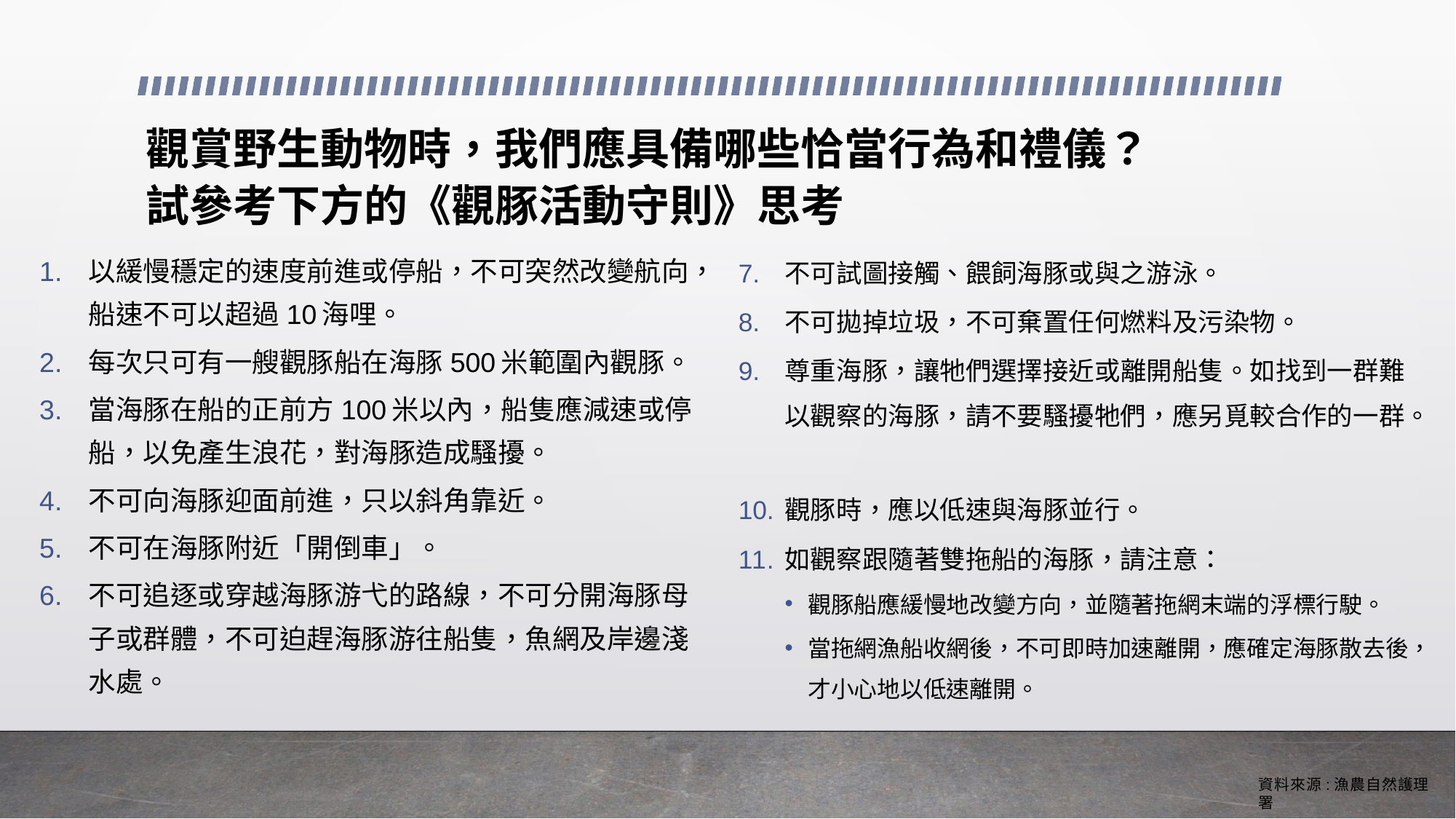

# 觀賞野生動物時，我們應具備哪些恰當行為和禮儀？ 試參考下方的《觀豚活動守則》思考
以緩慢穩定的速度前進或停船，不可突然改變航向，船速不可以超過10海哩。
每次只可有一艘觀豚船在海豚500米範圍內觀豚。
當海豚在船的正前方100米以內，船隻應減速或停船，以免產生浪花，對海豚造成騷擾。
不可向海豚迎面前進，只以斜角靠近。
不可在海豚附近「開倒車」。
不可追逐或穿越海豚游弋的路線，不可分開海豚母子或群體，不可迫趕海豚游往船隻，魚網及岸邊淺水處。
不可試圖接觸、餵飼海豚或與之游泳。
不可拋掉垃圾，不可棄置任何燃料及污染物。
尊重海豚，讓牠們選擇接近或離開船隻。如找到一群難以觀察的海豚，請不要騷擾牠們，應另覓較合作的一群。
觀豚時，應以低速與海豚並行。
如觀察跟隨著雙拖船的海豚，請注意：
觀豚船應緩慢地改變方向，並隨著拖網末端的浮標行駛。
當拖網漁船收網後，不可即時加速離開，應確定海豚散去後，才小心地以低速離開。
資料來源:漁農自然護理署